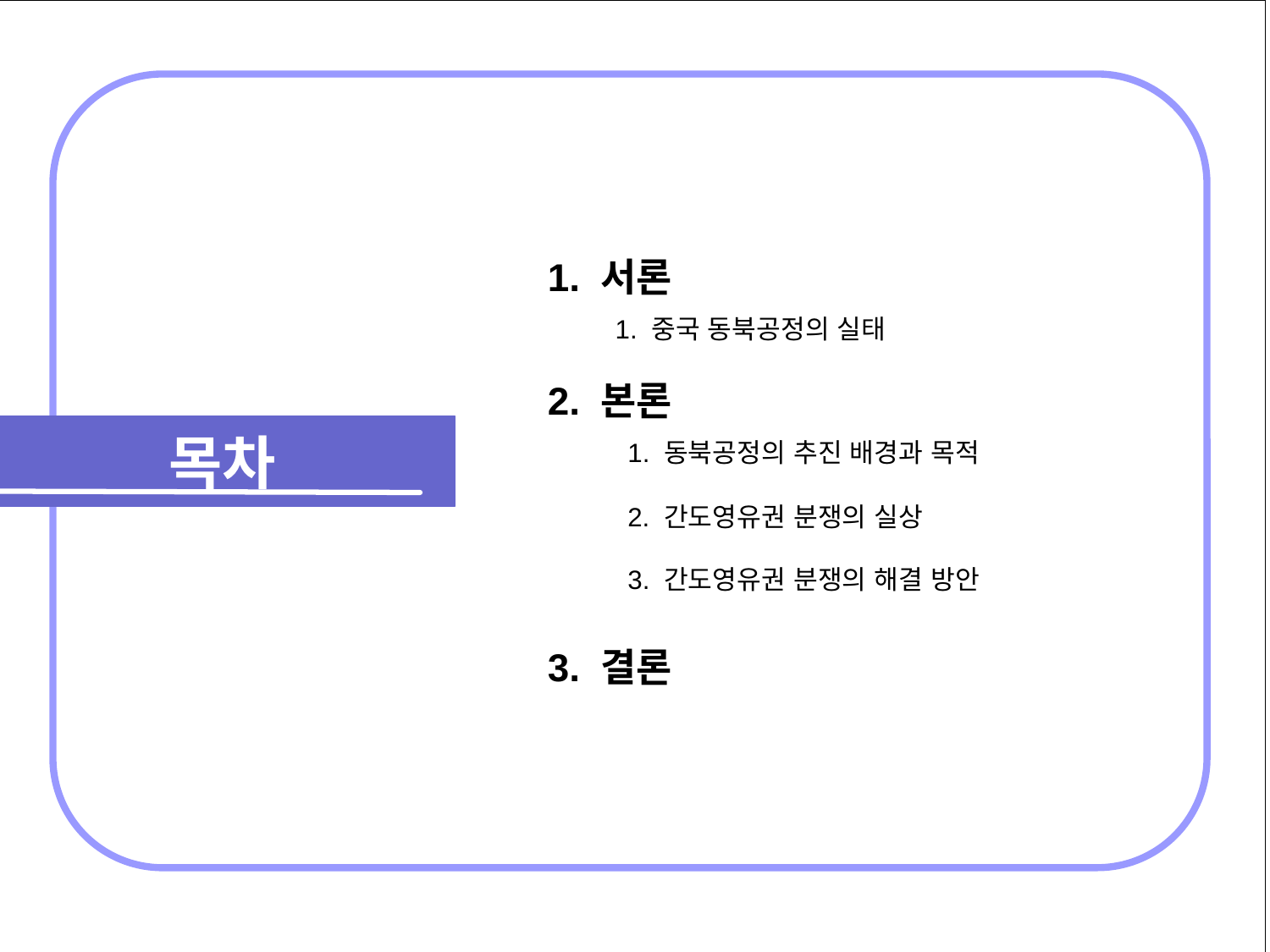

1. 서론
         1. 중국 동북공정의 실태
2. 본론
목차
1. 동북공정의 추진 배경과 목적

2. 간도영유권 분쟁의 실상
3. 간도영유권 분쟁의 해결 방안
3. 결론